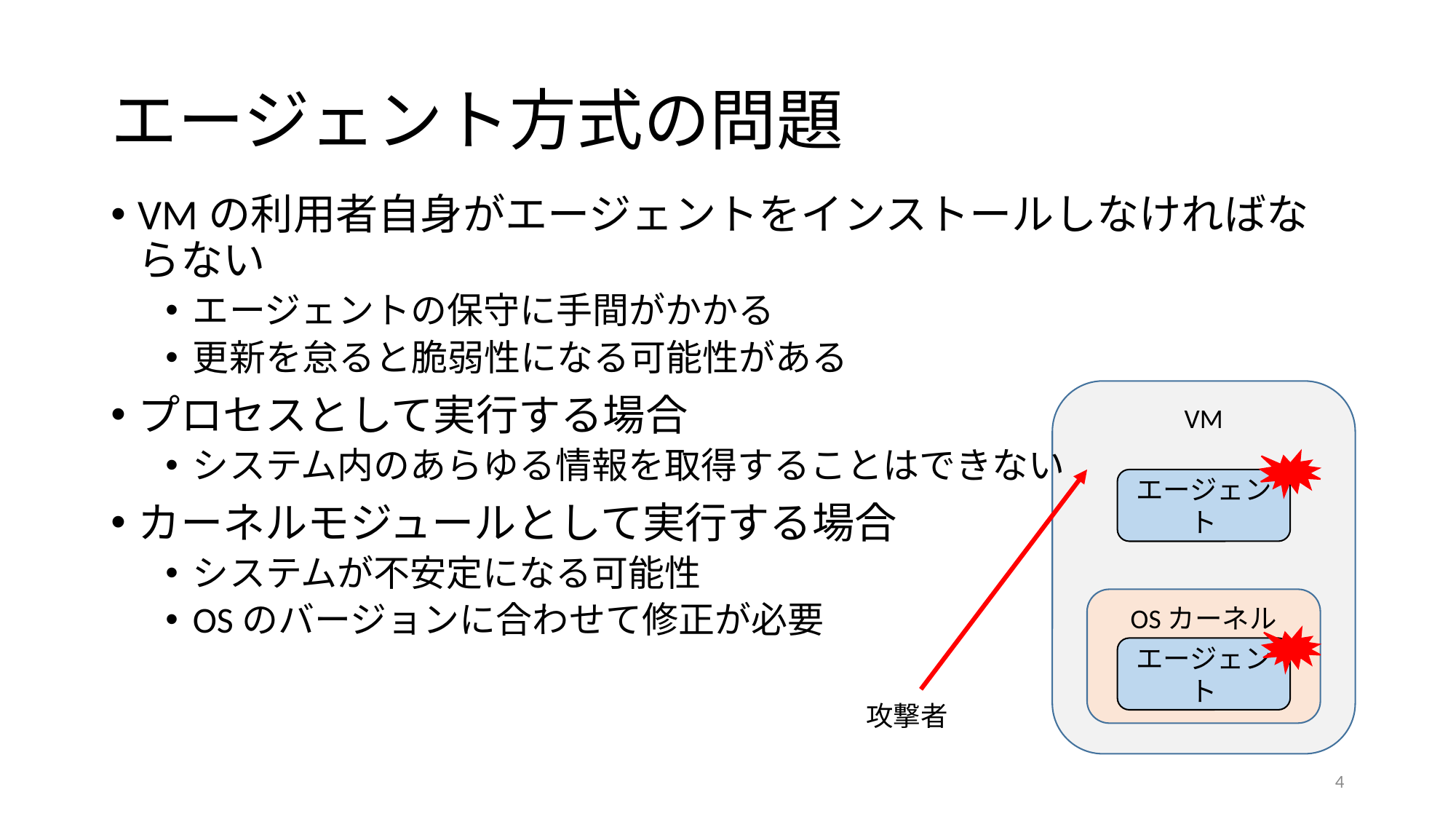

# エージェント方式の問題
VMの利用者自身がエージェントをインストールしなければならない
エージェントの保守に手間がかかる
更新を怠ると脆弱性になる可能性がある
プロセスとして実行する場合
システム内のあらゆる情報を取得することはできない
カーネルモジュールとして実行する場合
システムが不安定になる可能性
OSのバージョンに合わせて修正が必要

VM

エージェント
OSカーネル

エージェント
攻撃者
4